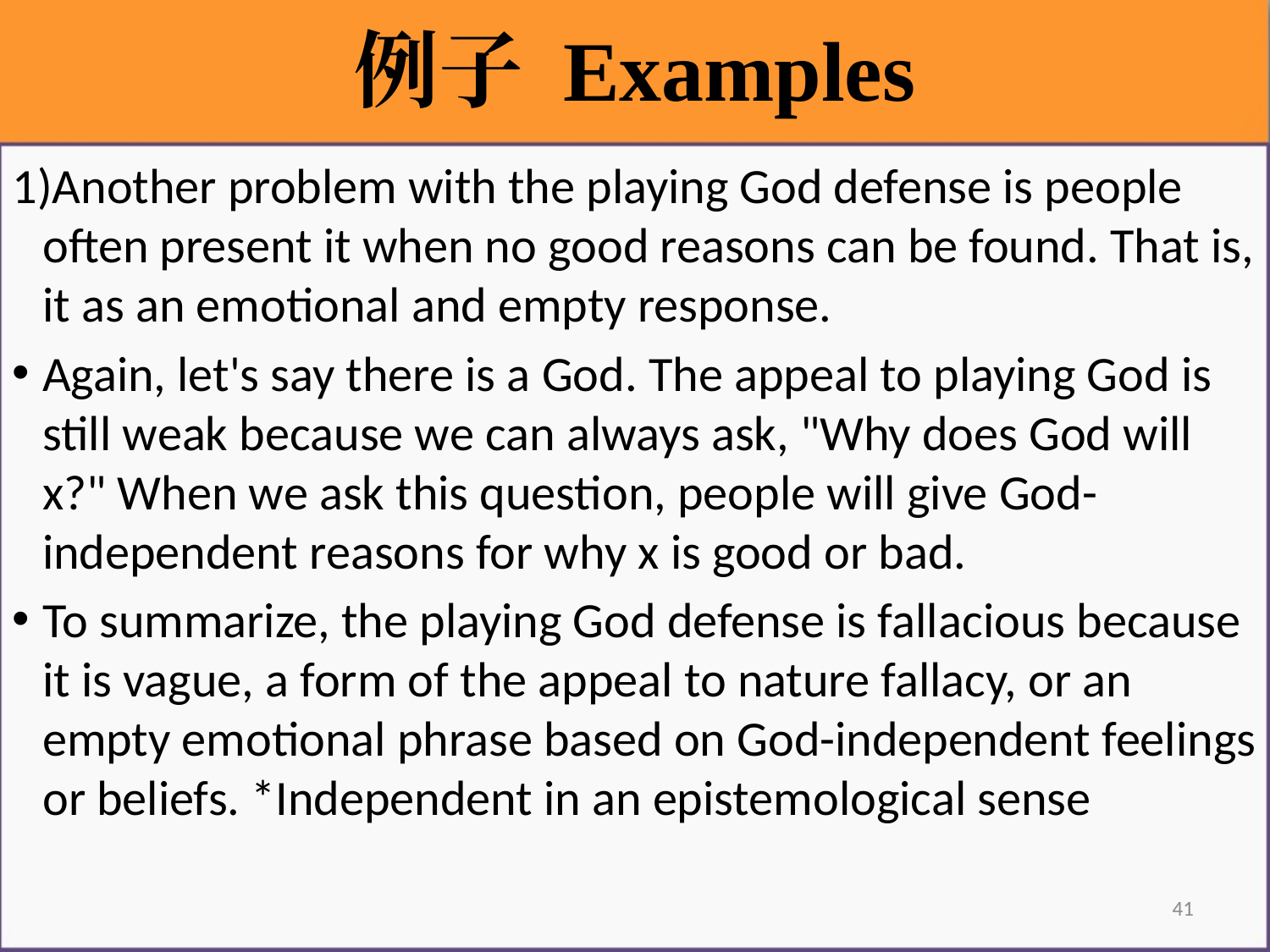

超速是不对的
_____________________
∴救护车不应该超速。

例子 Examples
超速是不对的
_____________________
∴救护车不应该超速。

Another problem with the playing God defense is people often present it when no good reasons can be found. That is, it as an emotional and empty response.
Again, let's say there is a God. The appeal to playing God is still weak because we can always ask, "Why does God will x?" When we ask this question, people will give God-independent reasons for why x is good or bad.
To summarize, the playing God defense is fallacious because it is vague, a form of the appeal to nature fallacy, or an empty emotional phrase based on God-independent feelings or beliefs. *Independent in an epistemological sense

41